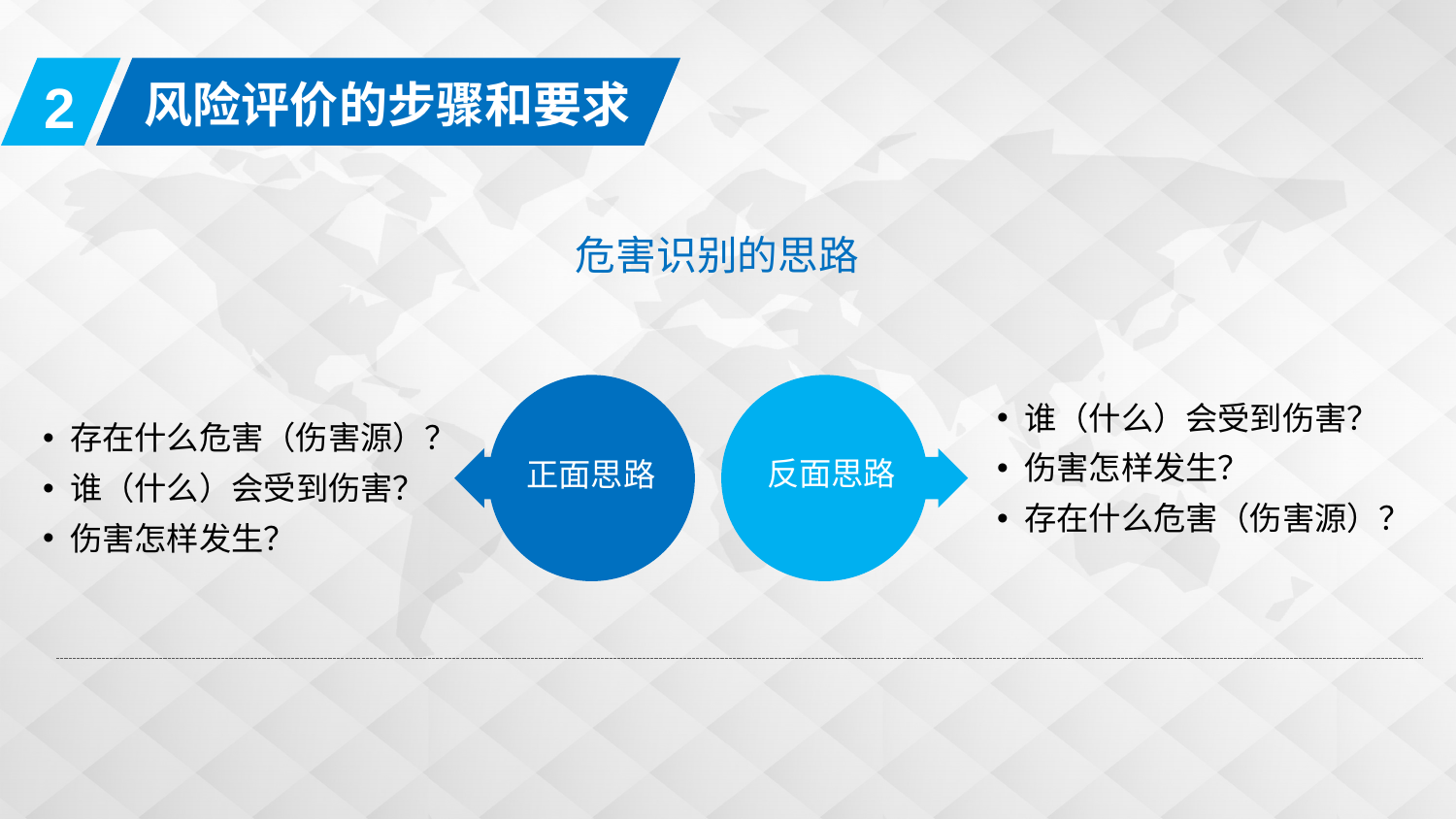

2
风险评价的步骤和要求
危害识别的思路

正面思路

反面思路

谁（什么）会受到伤害？
伤害怎样发生？
存在什么危害（伤害源）？
存在什么危害（伤害源）？
谁（什么）会受到伤害？
伤害怎样发生？